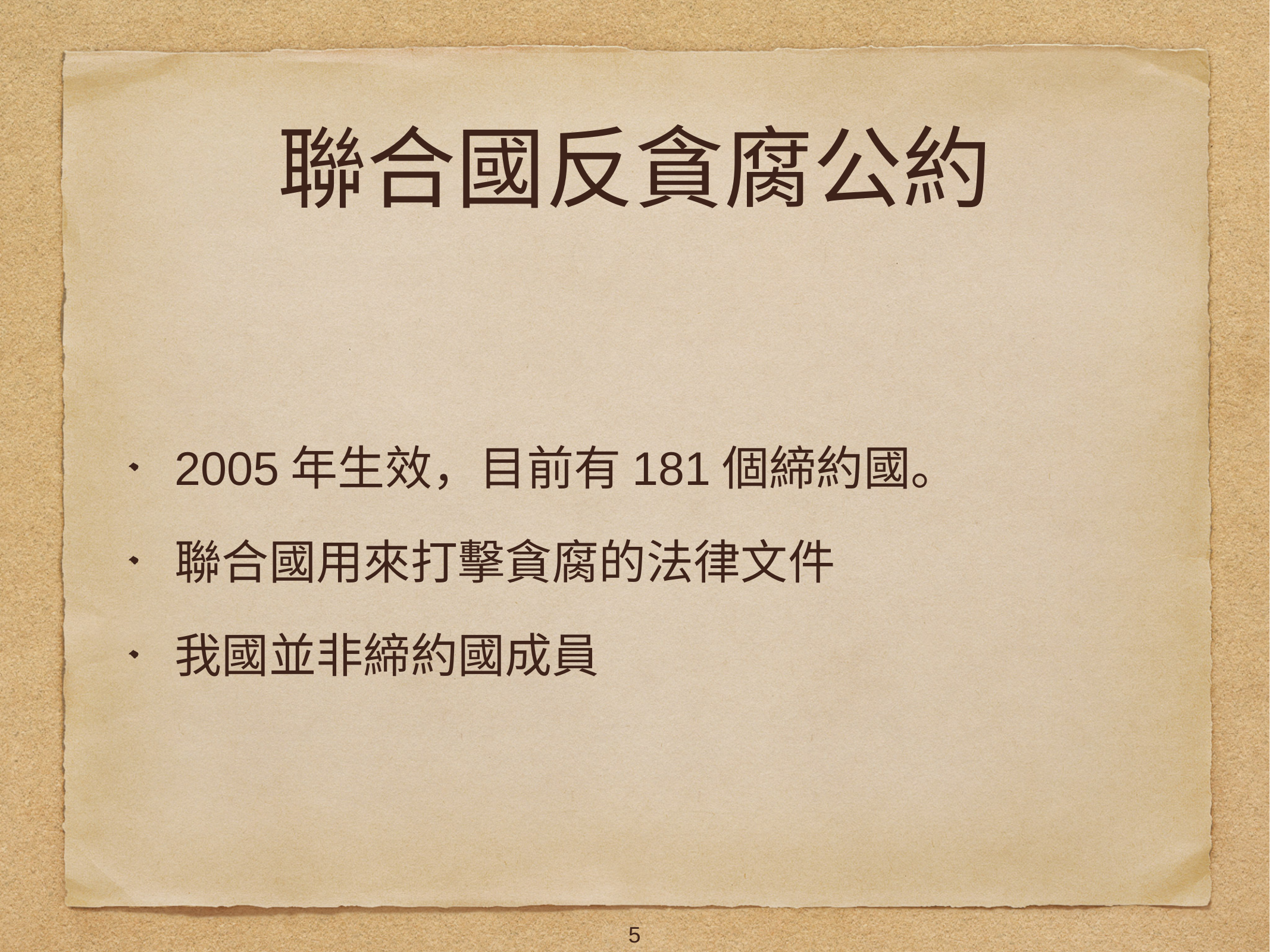

# 聯合國反貪腐公約
2005年生效，目前有181個締約國。
聯合國用來打擊貪腐的法律文件
我國並非締約國成員
5